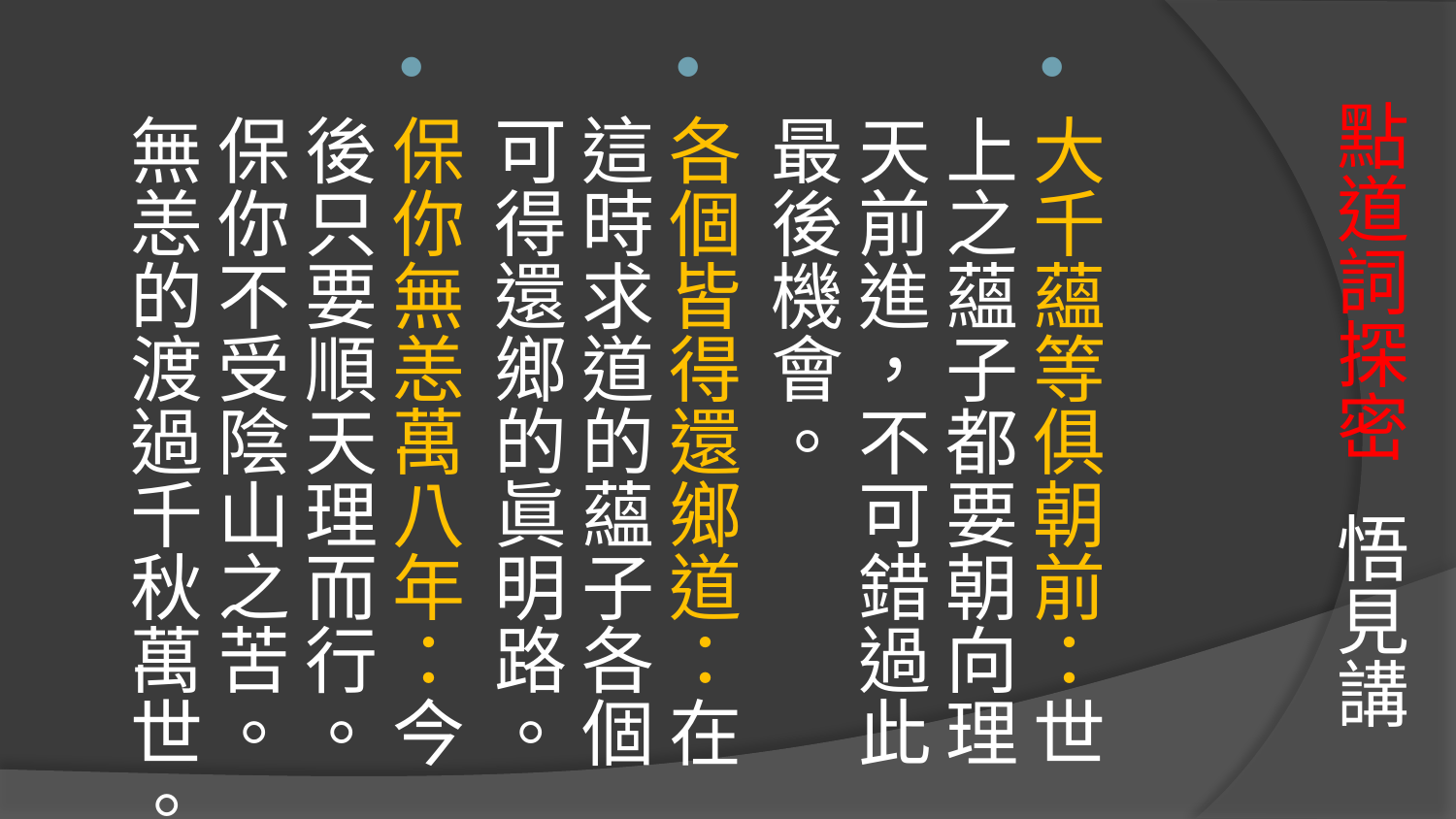

大千蘊等俱朝前：世上之蘊子都要朝向理天前進，不可錯過此最後機會。
各個皆得還鄉道：在這時求道的蘊子各個可得還鄉的眞明路。
保你無恙萬八年：今後只要順天理而行。保你不受陰山之苦。無恙的渡過千秋萬世。

# 點道詞探密   悟見講